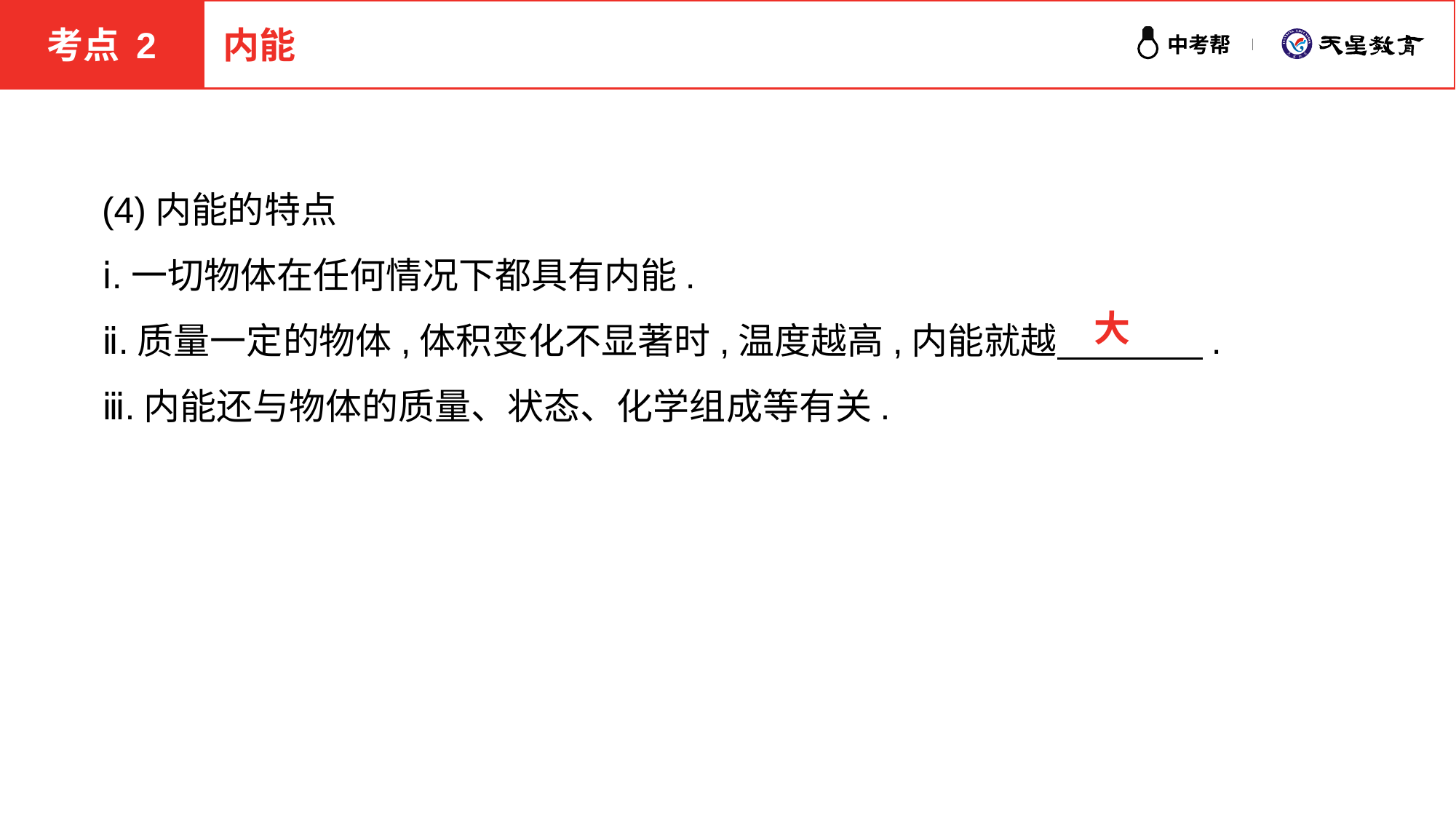

考点 2
内能
(4)内能的特点
ⅰ.一切物体在任何情况下都具有内能.
ⅱ.质量一定的物体,体积变化不显著时,温度越高,内能就越　　　　.
ⅲ.内能还与物体的质量、状态、化学组成等有关.
大